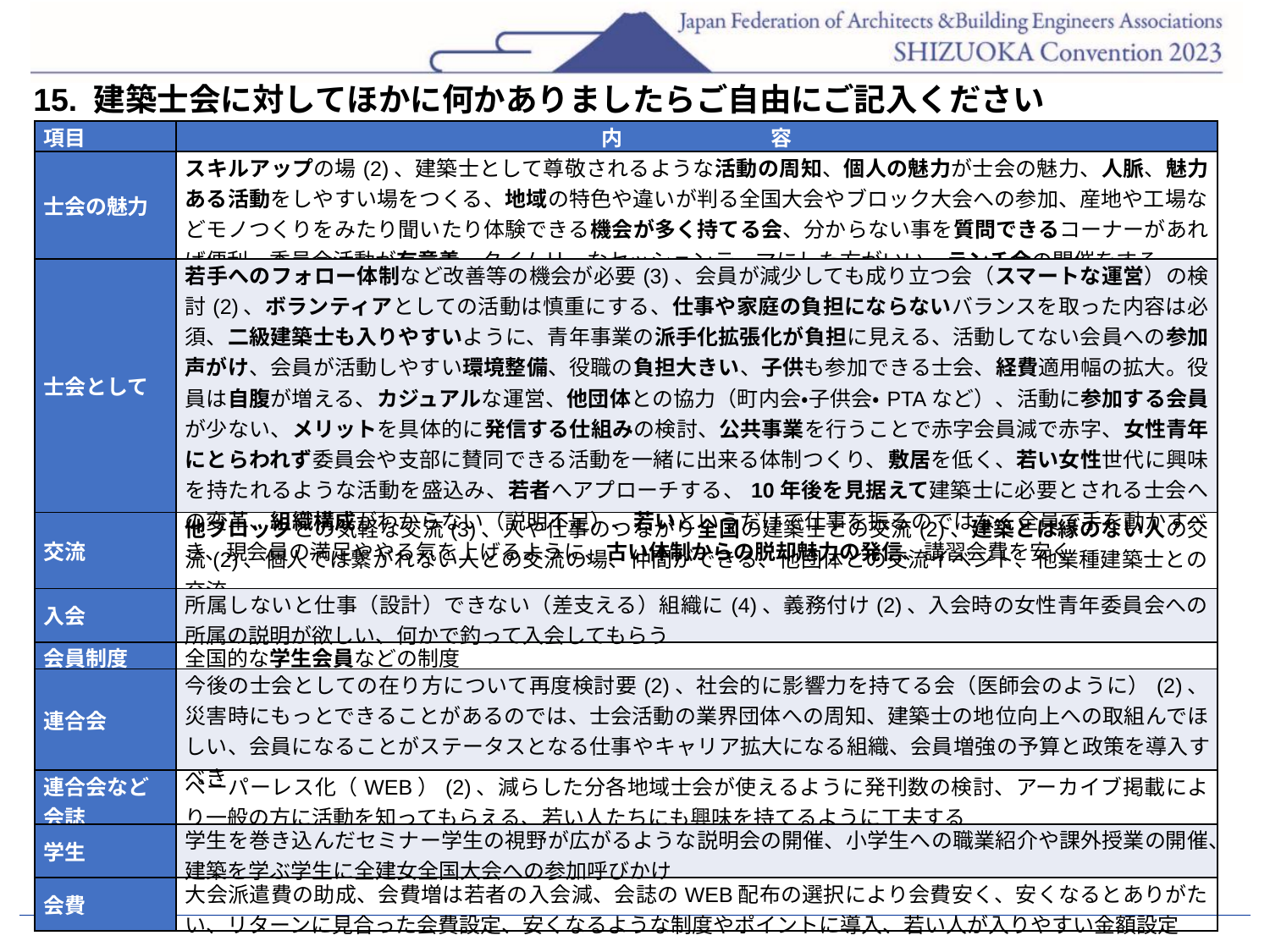

15. 建築士会に対してほかに何かありましたらご自由にご記入ください
| 項目 | 内　　　　　　　容 |
| --- | --- |
| 士会の魅力 | スキルアップの場(2)、建築士として尊敬されるような活動の周知、個人の魅力が士会の魅力、人脈、魅力ある活動をしやすい場をつくる、地域の特色や違いが判る全国大会やブロック大会への参加、産地や工場などモノつくりをみたり聞いたり体験できる機会が多く持てる会、分からない事を質問できるコーナーがあれば便利、委員会活動が有意義、タイムリーなセッションテーマにした方がいい、ランチ会の開催をする |
| 士会として | 若手へのフォロー体制など改善等の機会が必要(3)、会員が減少しても成り立つ会（スマートな運営）の検討(2)、ボランティアとしての活動は慎重にする、仕事や家庭の負担にならないバランスを取った内容は必須、二級建築士も入りやすいように、青年事業の派手化拡張化が負担に見える、活動してない会員への参加声がけ、会員が活動しやすい環境整備、役職の負担大きい、子供も参加できる士会、経費適用幅の拡大。役員は自腹が増える、カジュアルな運営、他団体との協力（町内会・子供会・PTAなど）、活動に参加する会員が少ない、メリットを具体的に発信する仕組みの検討、公共事業を行うことで赤字会員減で赤字、女性青年にとらわれず委員会や支部に賛同できる活動を一緒に出来る体制つくり、敷居を低く、若い女性世代に興味を持たれるような活動を盛込み、若者へアプローチする、10年後を見据えて建築士に必要とされる士会への変革、組織構成がわからない（説明不足）、若いというだけで仕事を振るのではなく全員で手を動かすべき、現会員の満足ややる気を上げるように、古い体制からの脱却魅力の発信、講習会費を安く |
| 交流 | 他ブロックとの気軽な交流(3)、人や仕事のつながり全国の建築士との交流(2)、建築とは縁のない人の交流(2)、個人では繋がれない人との交流の場、仲間ができる、他団体との交流イベント、他業種建築士との交流 |
| 入会 | 所属しないと仕事（設計）できない（差支える）組織に(4)、義務付け(2)、入会時の女性青年委員会への所属の説明が欲しい、何かで釣って入会してもらう |
| 会員制度 | 全国的な学生会員などの制度 |
| 連合会 | 今後の士会としての在り方について再度検討要(2)、社会的に影響力を持てる会（医師会のように）(2)、災害時にもっとできることがあるのでは、士会活動の業界団体への周知、建築士の地位向上への取組んでほしい、会員になることがステータスとなる仕事やキャリア拡大になる組織、会員増強の予算と政策を導入すべき |
| 連合会など 会誌 | ペーパーレス化（WEB）(2)、減らした分各地域士会が使えるように発刊数の検討、アーカイブ掲載により一般の方に活動を知ってもらえる、若い人たちにも興味を持てるように工夫する |
| 学生 | 学生を巻き込んだセミナー学生の視野が広がるような説明会の開催、小学生への職業紹介や課外授業の開催、建築を学ぶ学生に全建女全国大会への参加呼びかけ |
| 会費 | 大会派遣費の助成、会費増は若者の入会減、会誌のWEB配布の選択により会費安く、安くなるとありがたい、リターンに見合った会費設定、安くなるような制度やポイントに導入、若い人が入りやすい金額設定 |